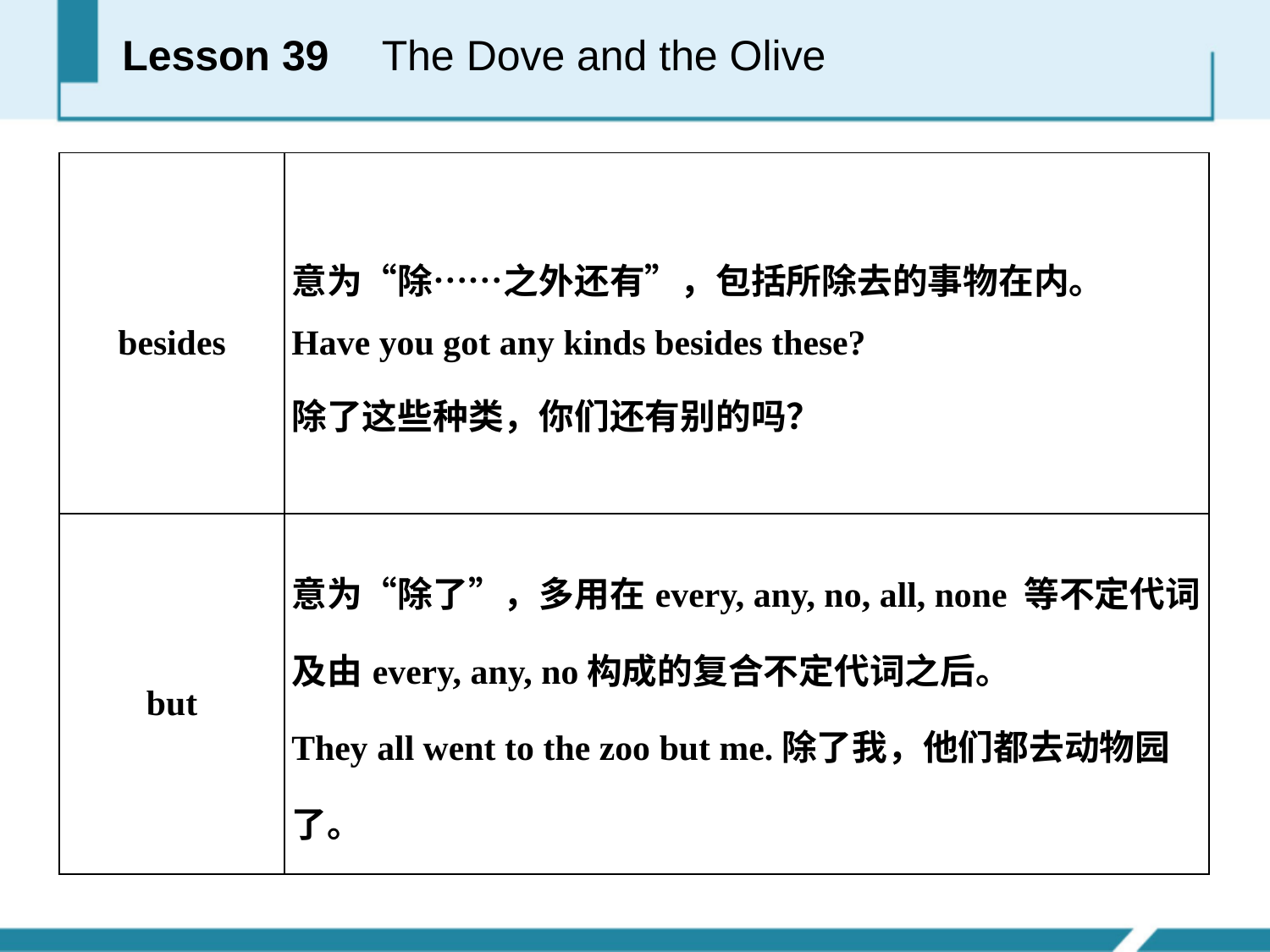

Lesson 39 　The Dove and the Olive
| besides | 意为“除……之外还有”，包括所除去的事物在内。 Have you got any kinds besides these? 除了这些种类，你们还有别的吗？ |
| --- | --- |
| but | 意为“除了”，多用在every, any, no, all, none 等不定代词及由every, any, no构成的复合不定代词之后。 They all went to the zoo but me.除了我，他们都去动物园了。 |